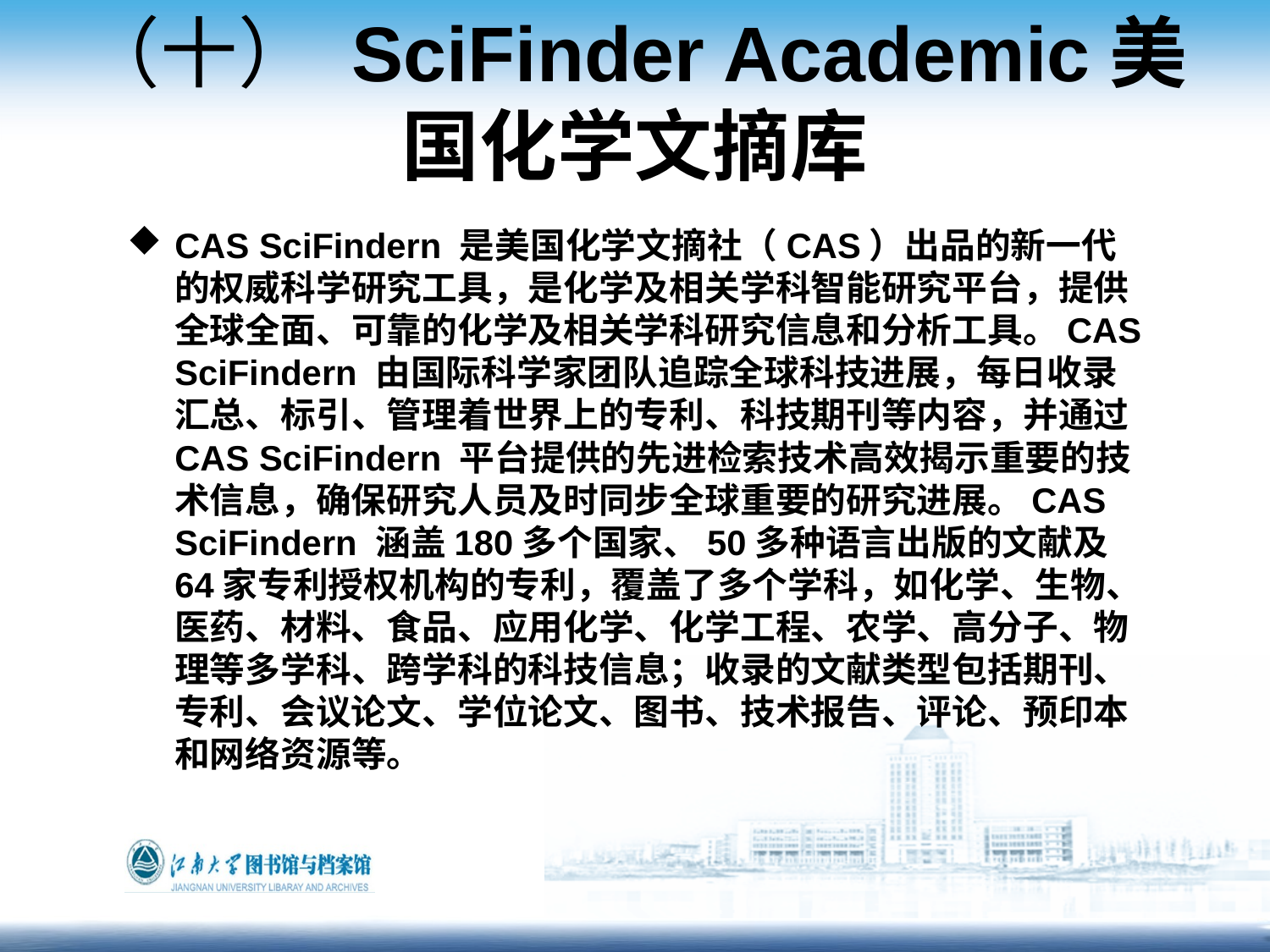

# （十） SciFinder Academic美国化学文摘库
CAS SciFindern 是美国化学文摘社（CAS）出品的新一代的权威科学研究工具，是化学及相关学科智能研究平台，提供全球全面、可靠的化学及相关学科研究信息和分析工具。CAS SciFindern 由国际科学家团队追踪全球科技进展，每日收录汇总、标引、管理着世界上的专利、科技期刊等内容，并通过 CAS SciFindern 平台提供的先进检索技术高效揭示重要的技术信息，确保研究人员及时同步全球重要的研究进展。CAS SciFindern 涵盖180多个国家、50多种语言出版的文献及64家专利授权机构的专利，覆盖了多个学科，如化学、生物、医药、材料、食品、应用化学、化学工程、农学、高分子、物理等多学科、跨学科的科技信息；收录的文献类型包括期刊、专利、会议论文、学位论文、图书、技术报告、评论、预印本和网络资源等。